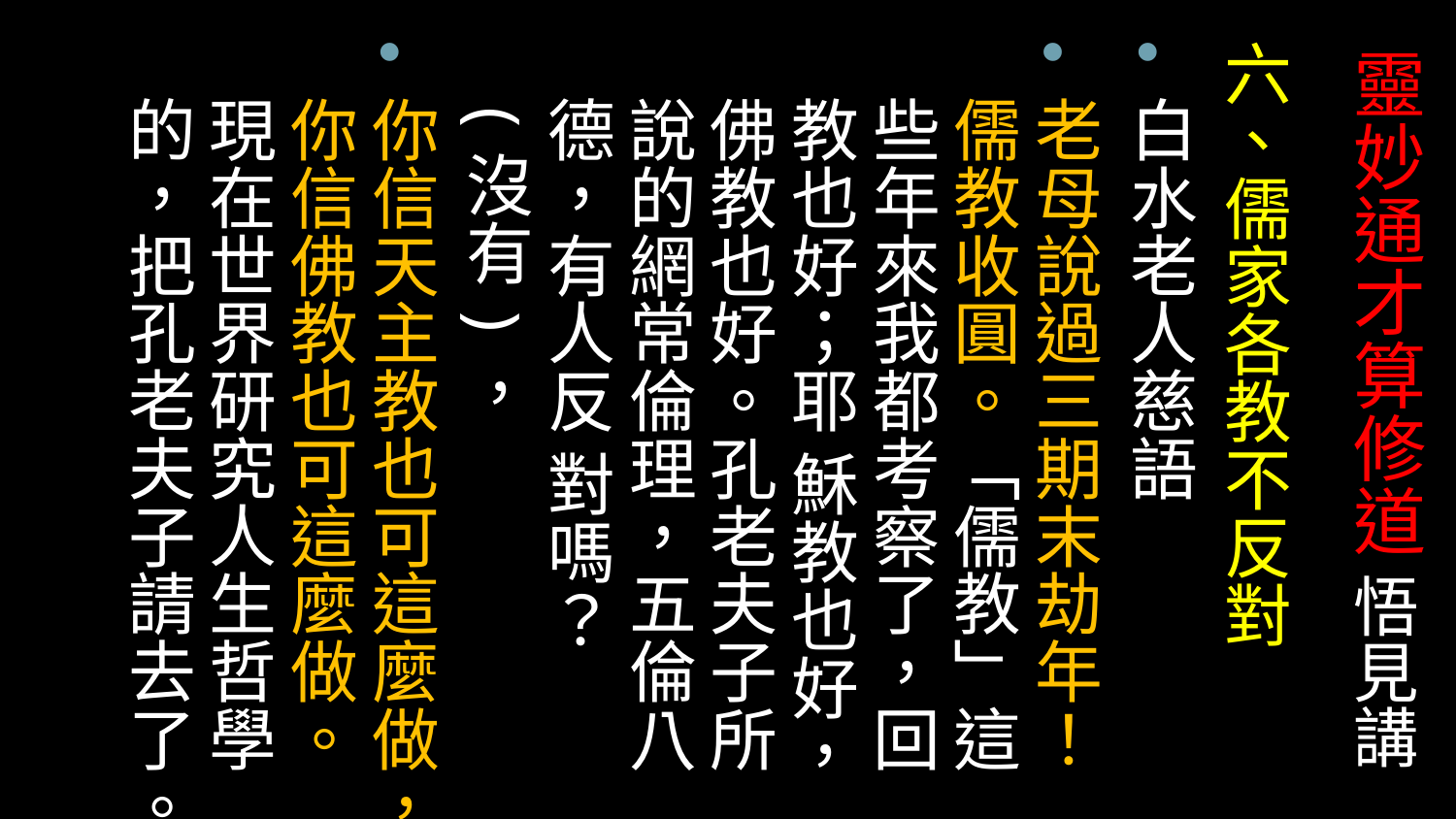

六、儒家各教不反對
白水老人慈語
老母說過三期末劫年！儒教收圓。「儒教」這些年來我都考察了，回教也好；耶 穌教也好，佛教也好。孔老夫子所說的網常倫理，五倫八德，有人反 對嗎？ (沒有)，
你信天主教也可這麼做，你信佛教也可這麼做。現在世界研究人生哲學的，把孔老夫子請去了。

# 靈妙通才算修道 悟見講